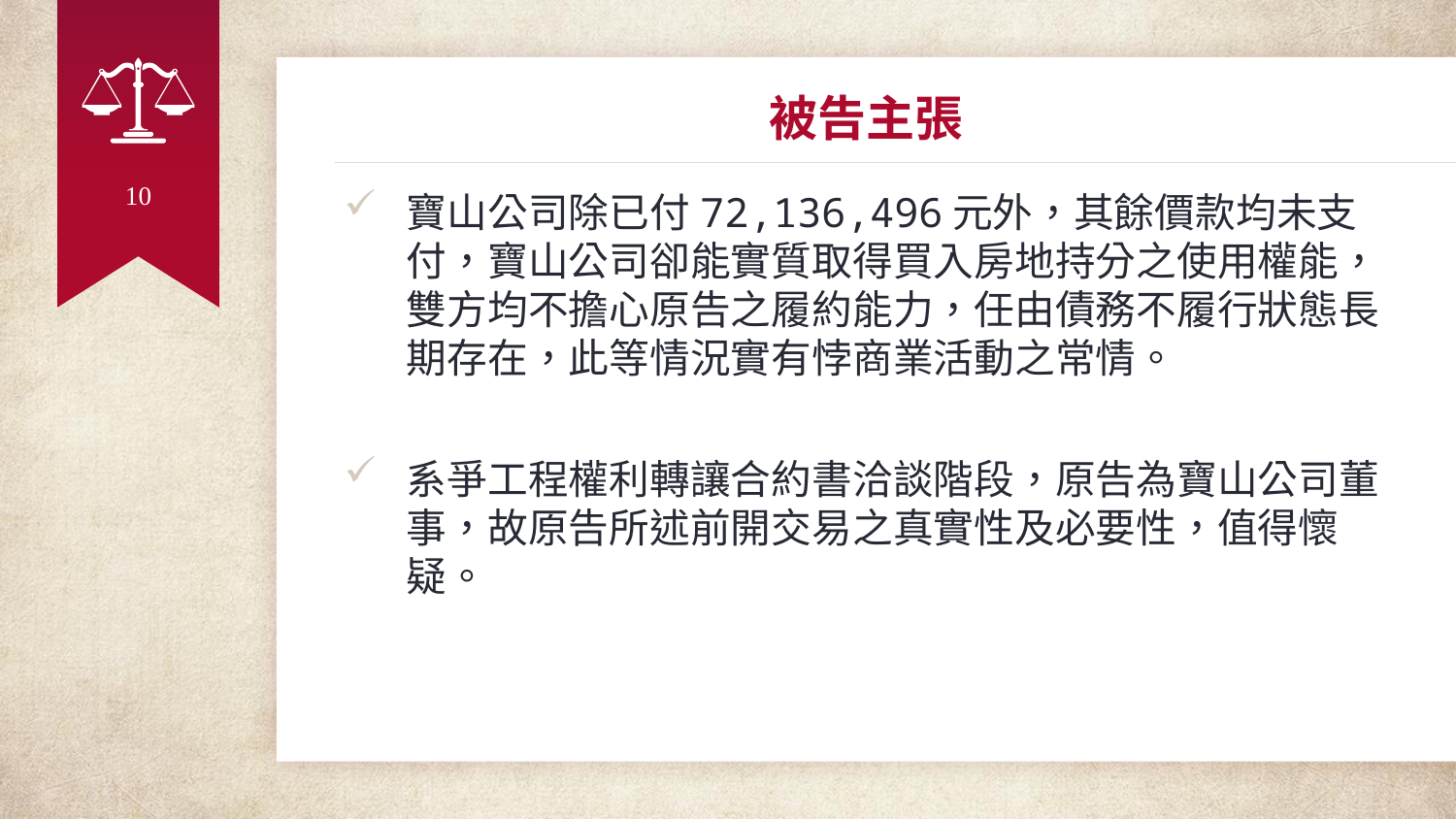

# 被告主張
10
寶山公司除已付72,136,496元外，其餘價款均未支付，寶山公司卻能實質取得買入房地持分之使用權能，雙方均不擔心原告之履約能力，任由債務不履行狀態長期存在，此等情況實有悖商業活動之常情。

系爭工程權利轉讓合約書洽談階段，原告為寶山公司董事，故原告所述前開交易之真實性及必要性，值得懷疑。